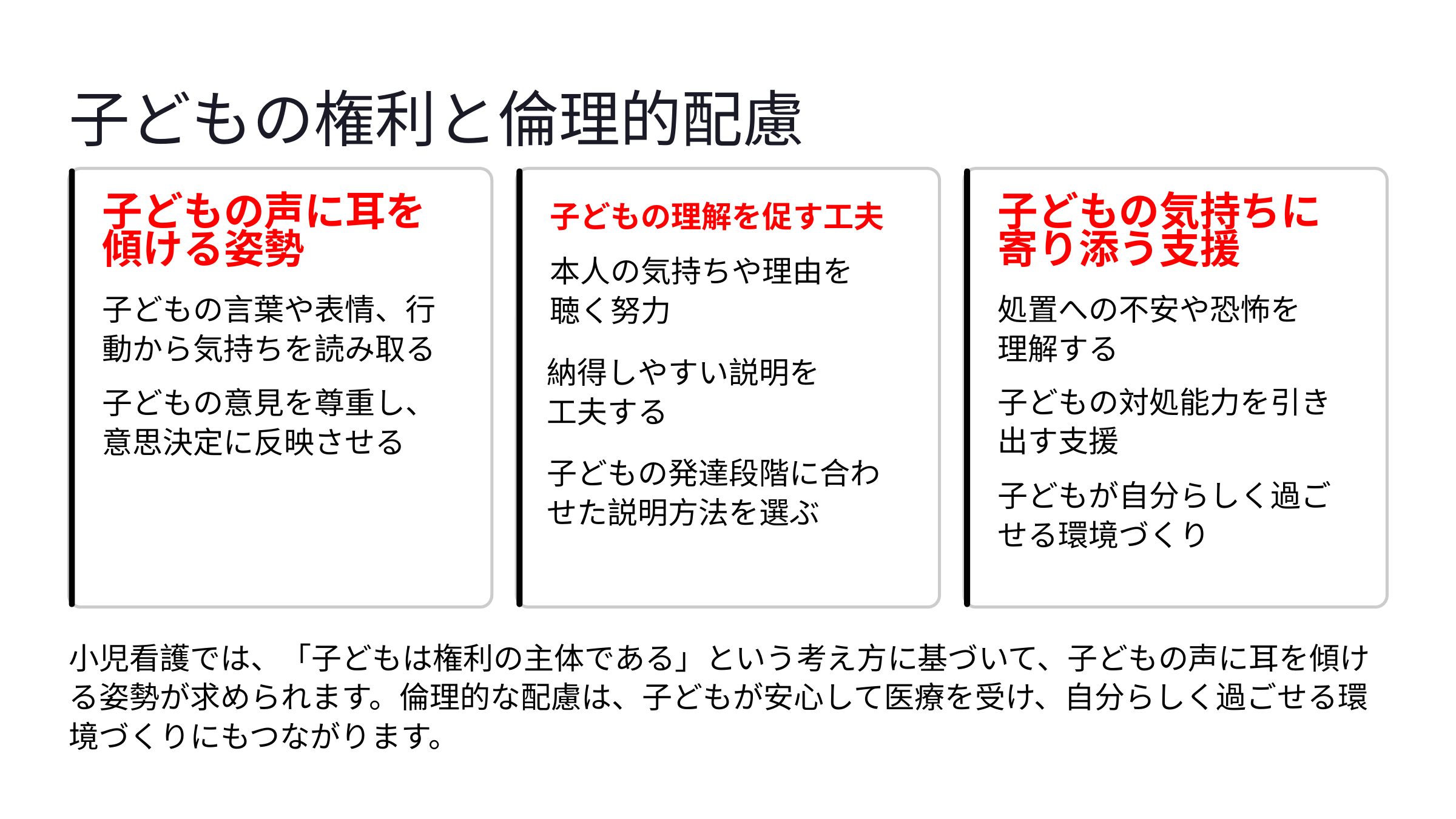

子どもの権利と倫理的配慮

子どもの声に耳を傾ける姿勢
子どもの理解を促す工夫
子どもの気持ちに寄り添う支援
本人の気持ちや理由を
聴く努力
子どもの言葉や表情、行動から気持ちを読み取る
処置への不安や恐怖を
理解する
納得しやすい説明を
工夫する
子どもの対処能力を引き出す支援
子どもの意見を尊重し、意思決定に反映させる
子どもの発達段階に合わせた説明方法を選ぶ
子どもが自分らしく過ごせる環境づくり
小児看護では、「子どもは権利の主体である」という考え方に基づいて、子どもの声に耳を傾ける姿勢が求められます。倫理的な配慮は、子どもが安心して医療を受け、自分らしく過ごせる環境づくりにもつながります。